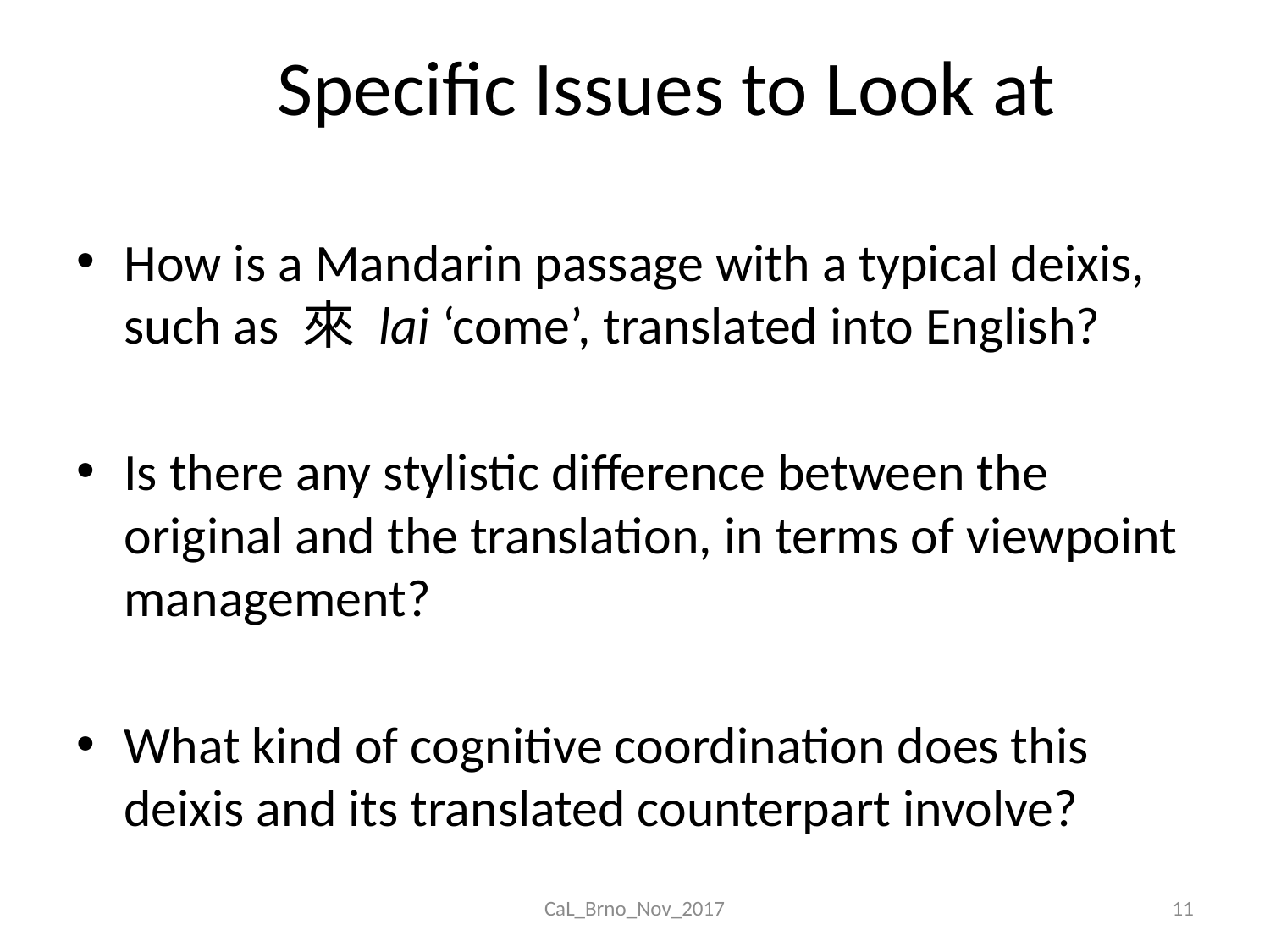

# Specific Issues to Look at
How is a Mandarin passage with a typical deixis, such as 來 lai ‘come’, translated into English?

Is there any stylistic difference between the original and the translation, in terms of viewpoint management?

What kind of cognitive coordination does this deixis and its translated counterpart involve?
CaL_Brno_Nov_2017
11